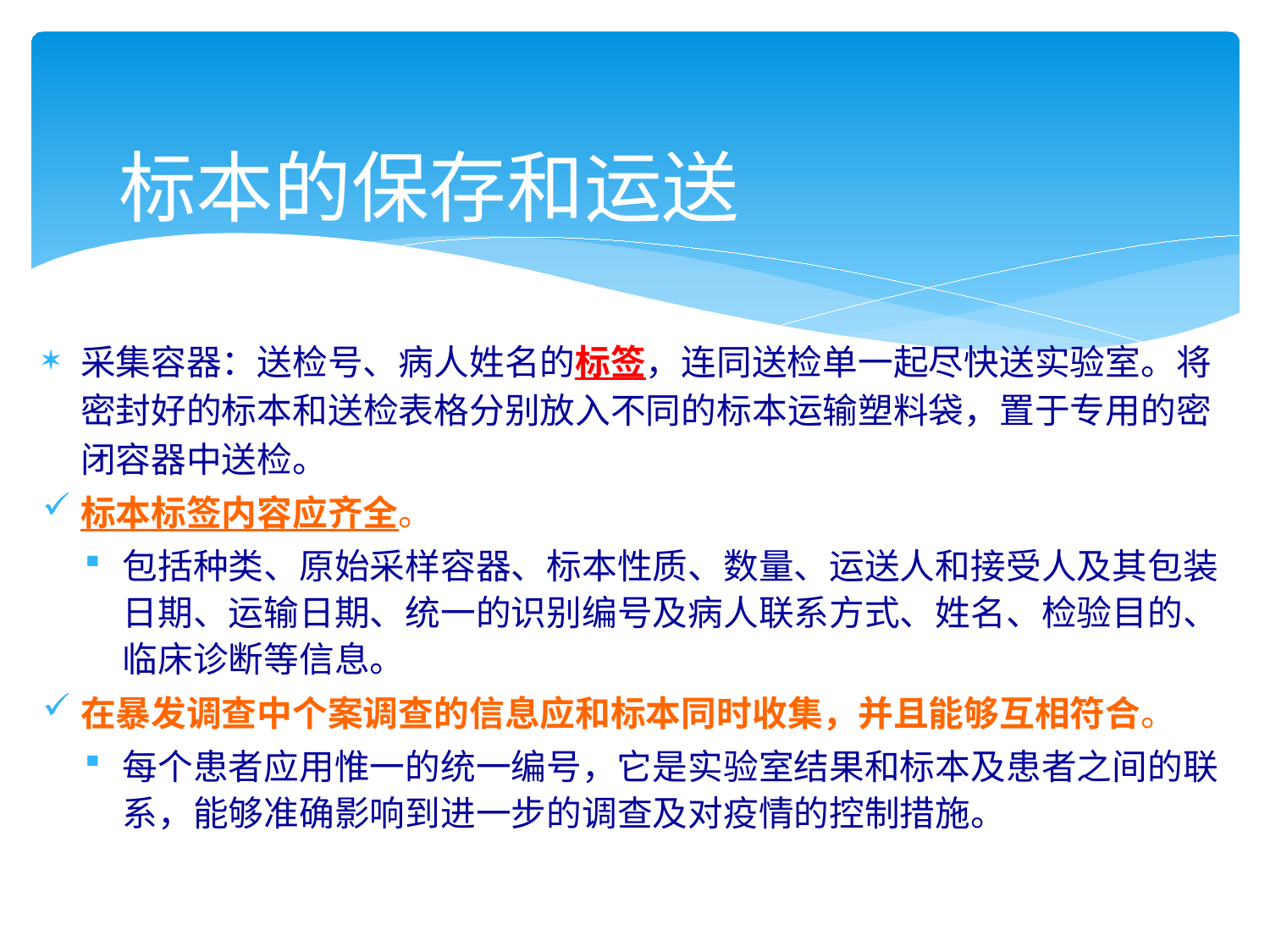

# 标本的保存和运送

采集容器：送检号、病人姓名的标签，连同送检单一起尽快送实验室。将密封好的标本和送检表格分别放入不同的标本运输塑料袋，置于专用的密闭容器中送检。
标本标签内容应齐全。
包括种类、原始采样容器、标本性质、数量、运送人和接受人及其包装日期、运输日期、统一的识别编号及病人联系方式、姓名、检验目的、临床诊断等信息。
在暴发调查中个案调查的信息应和标本同时收集，并且能够互相符合。
每个患者应用惟一的统一编号，它是实验室结果和标本及患者之间的联系，能够准确影响到进一步的调查及对疫情的控制措施。